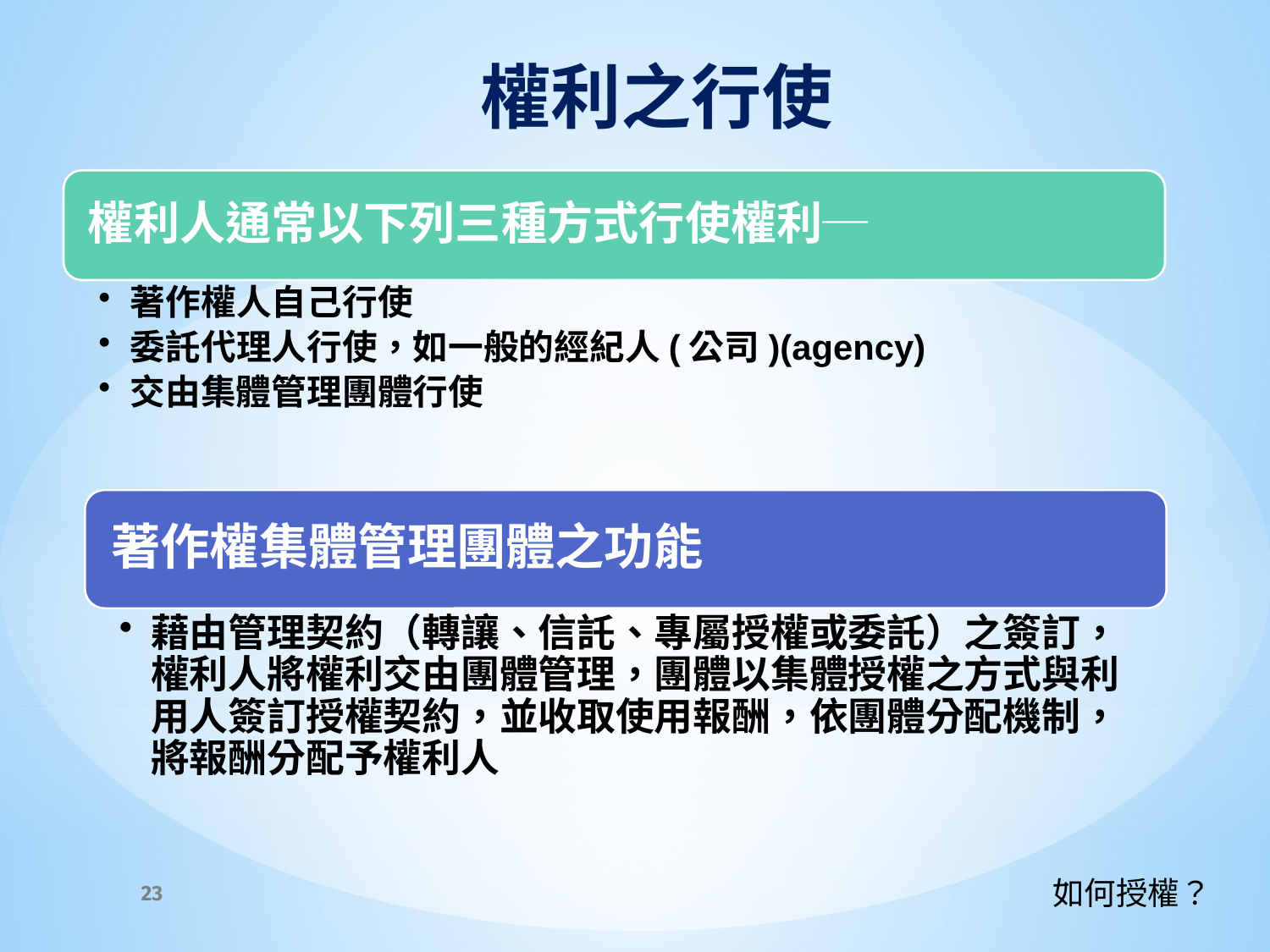

# 權利之行使
權利人通常以下列三種方式行使權利─
著作權人自己行使
委託代理人行使，如一般的經紀人(公司)(agency)
交由集體管理團體行使
著作權集體管理團體之功能
藉由管理契約（轉讓、信託、專屬授權或委託）之簽訂，權利人將權利交由團體管理，團體以集體授權之方式與利用人簽訂授權契約，並收取使用報酬，依團體分配機制，將報酬分配予權利人
23
如何授權？